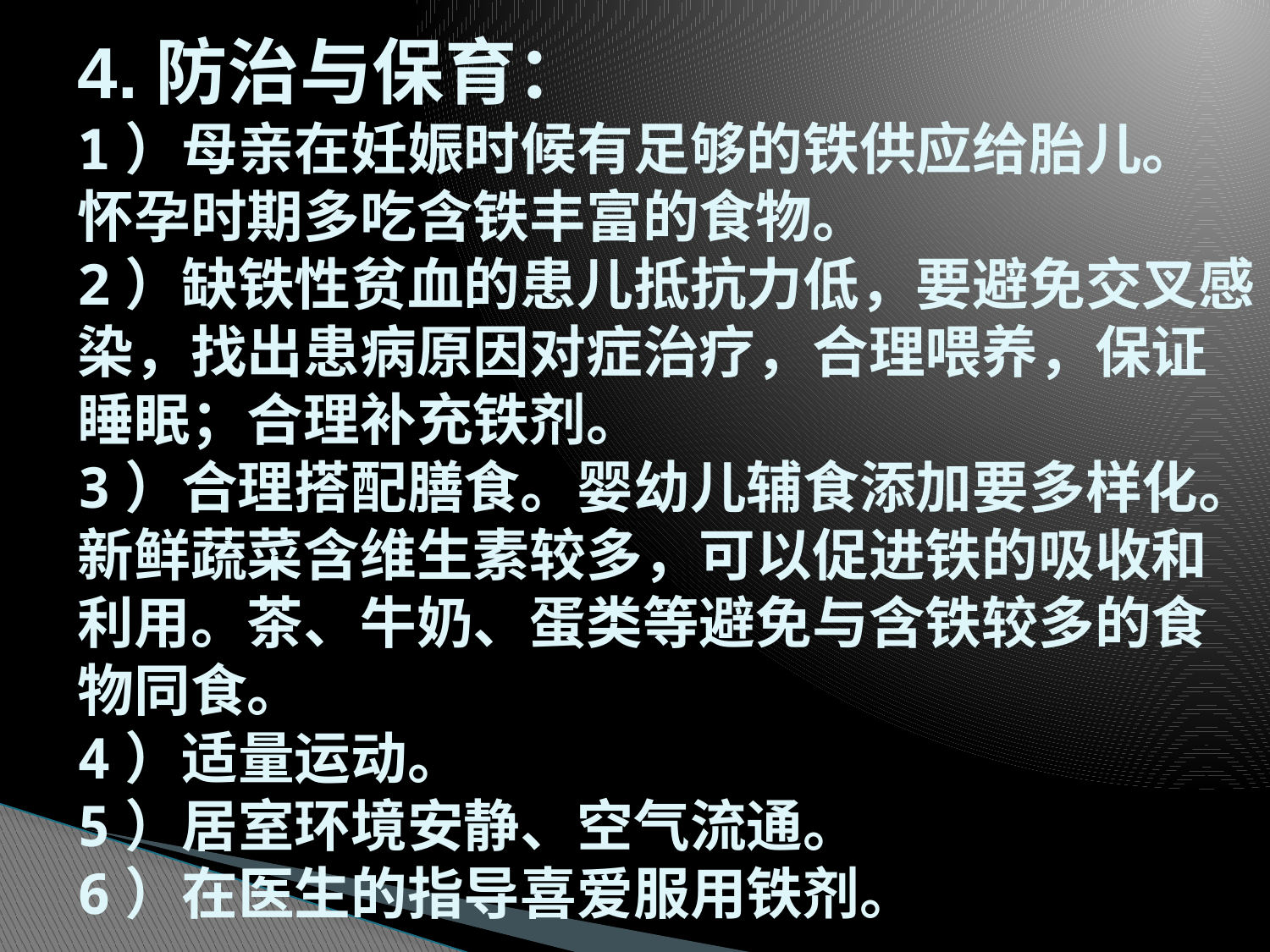

# 4.防治与保育： 1）母亲在妊娠时候有足够的铁供应给胎儿。 怀孕时期多吃含铁丰富的食物。 2）缺铁性贫血的患儿抵抗力低，要避免交叉感染，找出患病原因对症治疗，合理喂养，保证睡眠；合理补充铁剂。 3）合理搭配膳食。婴幼儿辅食添加要多样化。新鲜蔬菜含维生素较多，可以促进铁的吸收和利用。茶、牛奶、蛋类等避免与含铁较多的食物同食。 4）适量运动。 5）居室环境安静、空气流通。 6）在医生的指导喜爱服用铁剂。